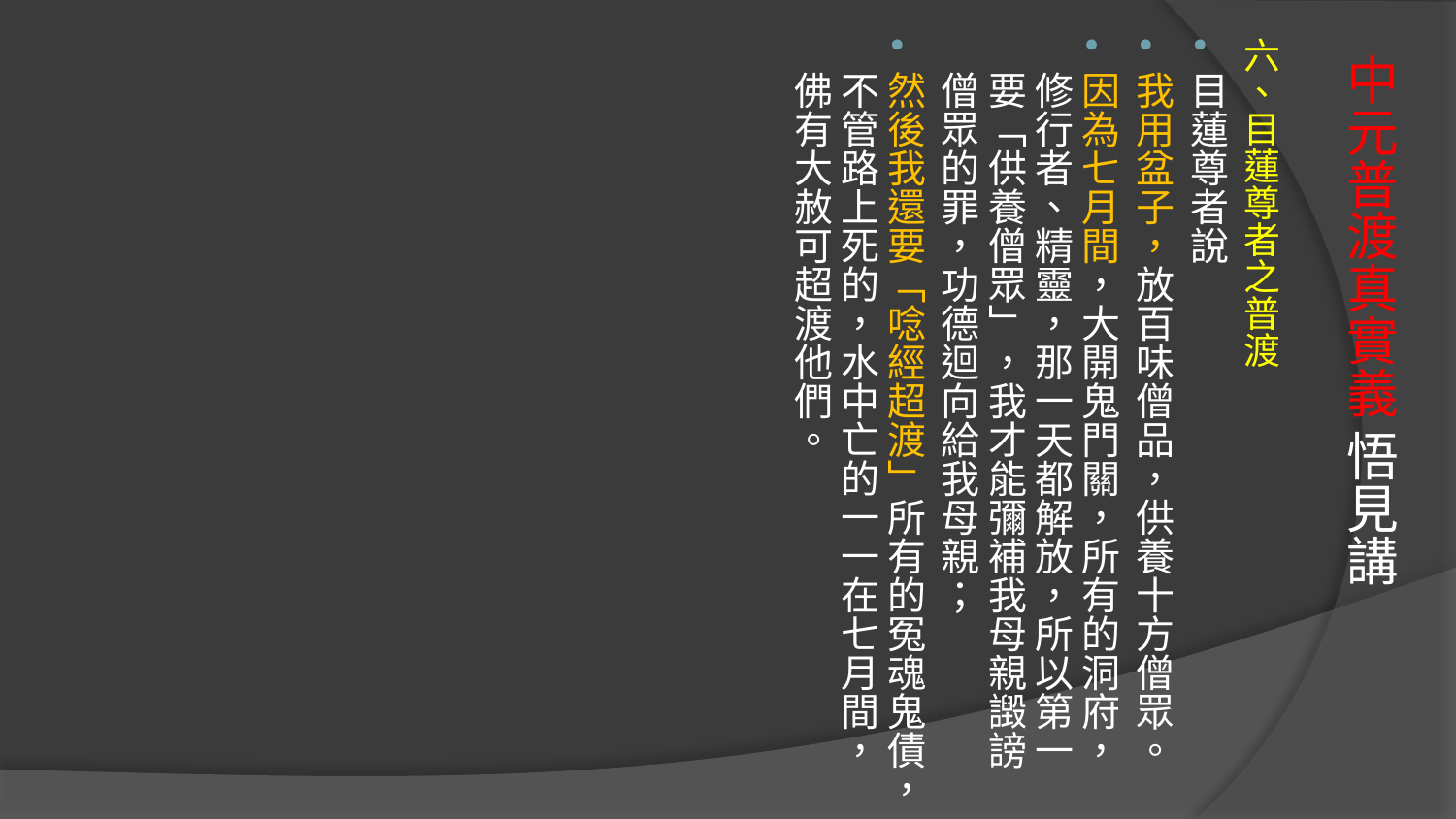

六、目蓮尊者之普渡
目蓮尊者說
我用盆子，放百味僧品，供養十方僧眾。
因為七月間，大開鬼門關，所有的洞府，修行者、精靈，那一天都解放，所以第一要「供養僧眾」，我才能彌補我母親譭謗僧眾的罪，功德迴向給我母親；
然後我還要「唸經超渡」所有的冤魂鬼債，不管路上死的，水中亡的一一在七月間，佛有大赦可超渡他們。

# 中元普渡真實義 悟見講